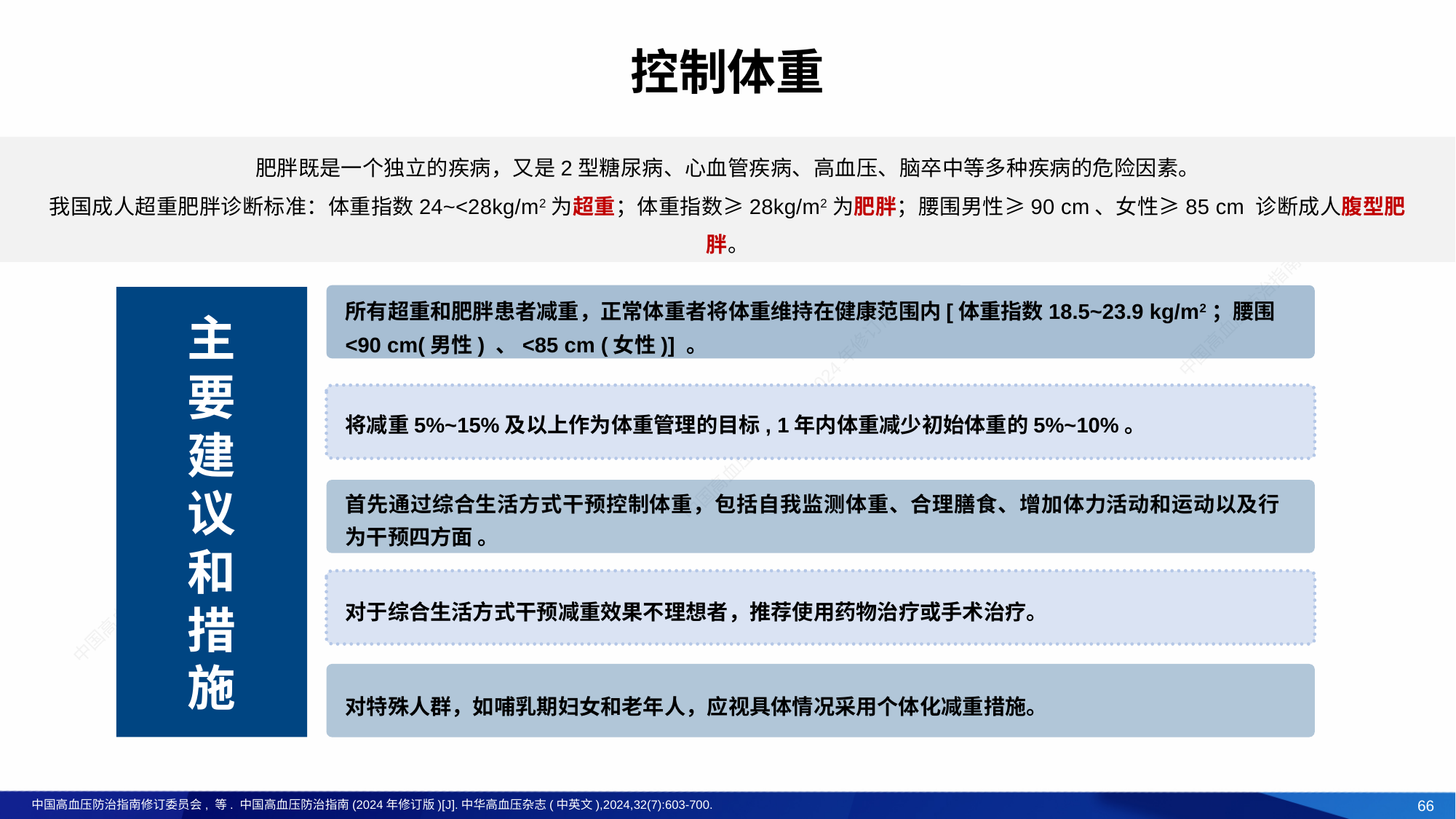

控制体重
肥胖既是一个独立的疾病，又是2型糖尿病、心血管疾病、高血压、脑卒中等多种疾病的危险因素。
我国成人超重肥胖诊断标准：体重指数24~<28kg/m2为超重；体重指数≥28kg/m2为肥胖；腰围男性≥90 cm、女性≥85 cm 诊断成人腹型肥胖。
所有超重和肥胖患者减重，正常体重者将体重维持在健康范围内[体重指数18.5~23.9 kg/m2；腰围<90 cm(男性) 、<85 cm (女性)] 。

主
要
建
议
和
措
施
将减重5%~15%及以上作为体重管理的目标, 1年内体重减少初始体重的5%~10%。
首先通过综合生活方式干预控制体重，包括自我监测体重、合理膳食、增加体力活动和运动以及行为干预四方面 。
对于综合生活方式干预减重效果不理想者，推荐使用药物治疗或手术治疗。
对特殊人群，如哺乳期妇女和老年人，应视具体情况采用个体化减重措施。